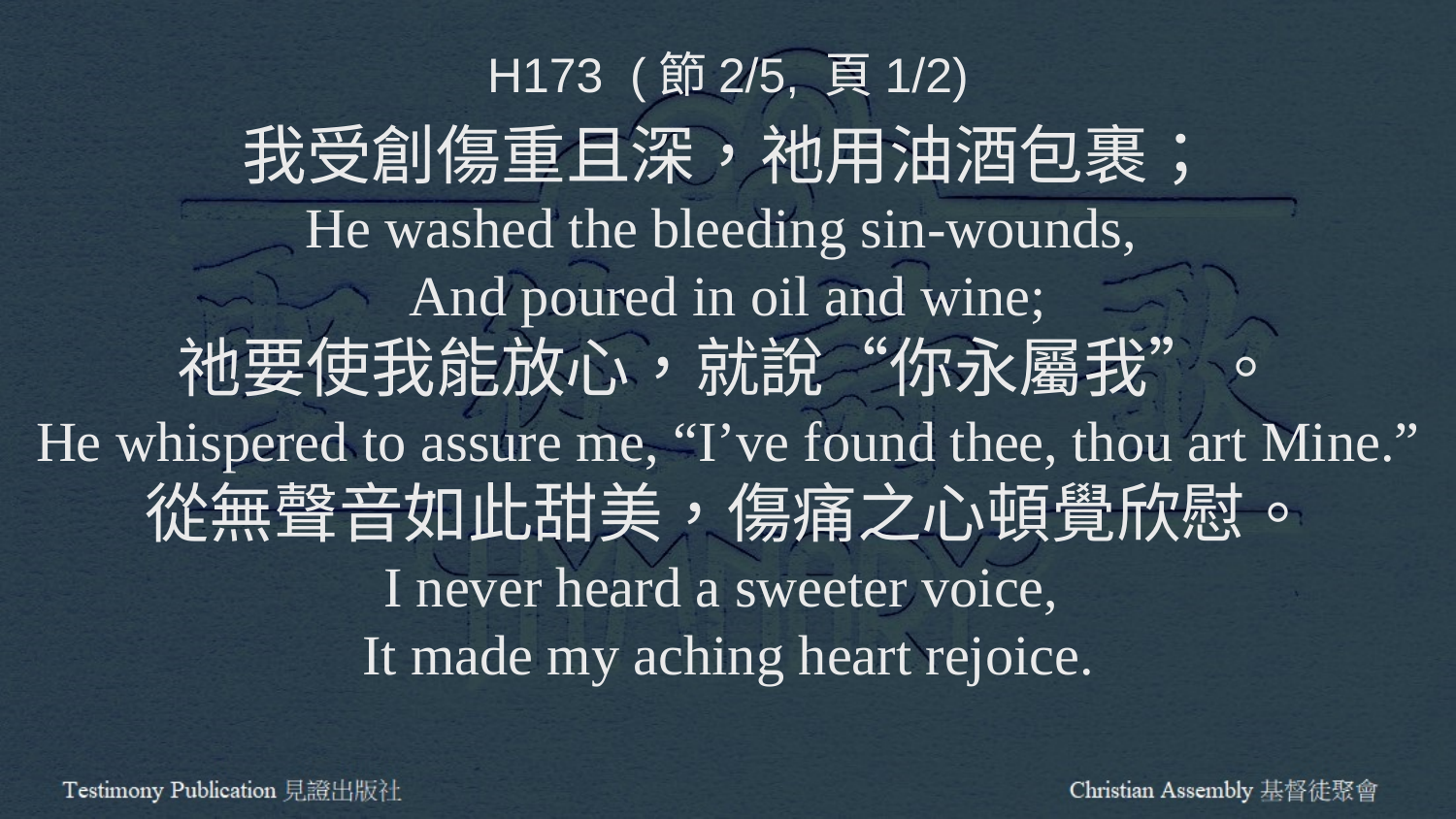

H173  (節2/5, 頁1/2)
我受創傷重且深，祂用油酒包裹；
He washed the bleeding sin-wounds,
And poured in oil and wine;
祂要使我能放心，就說“你永屬我”。
He whispered to assure me, “I’ve found thee, thou art Mine.”
從無聲音如此甜美，傷痛之心頓覺欣慰。
I never heard a sweeter voice,
It made my aching heart rejoice.